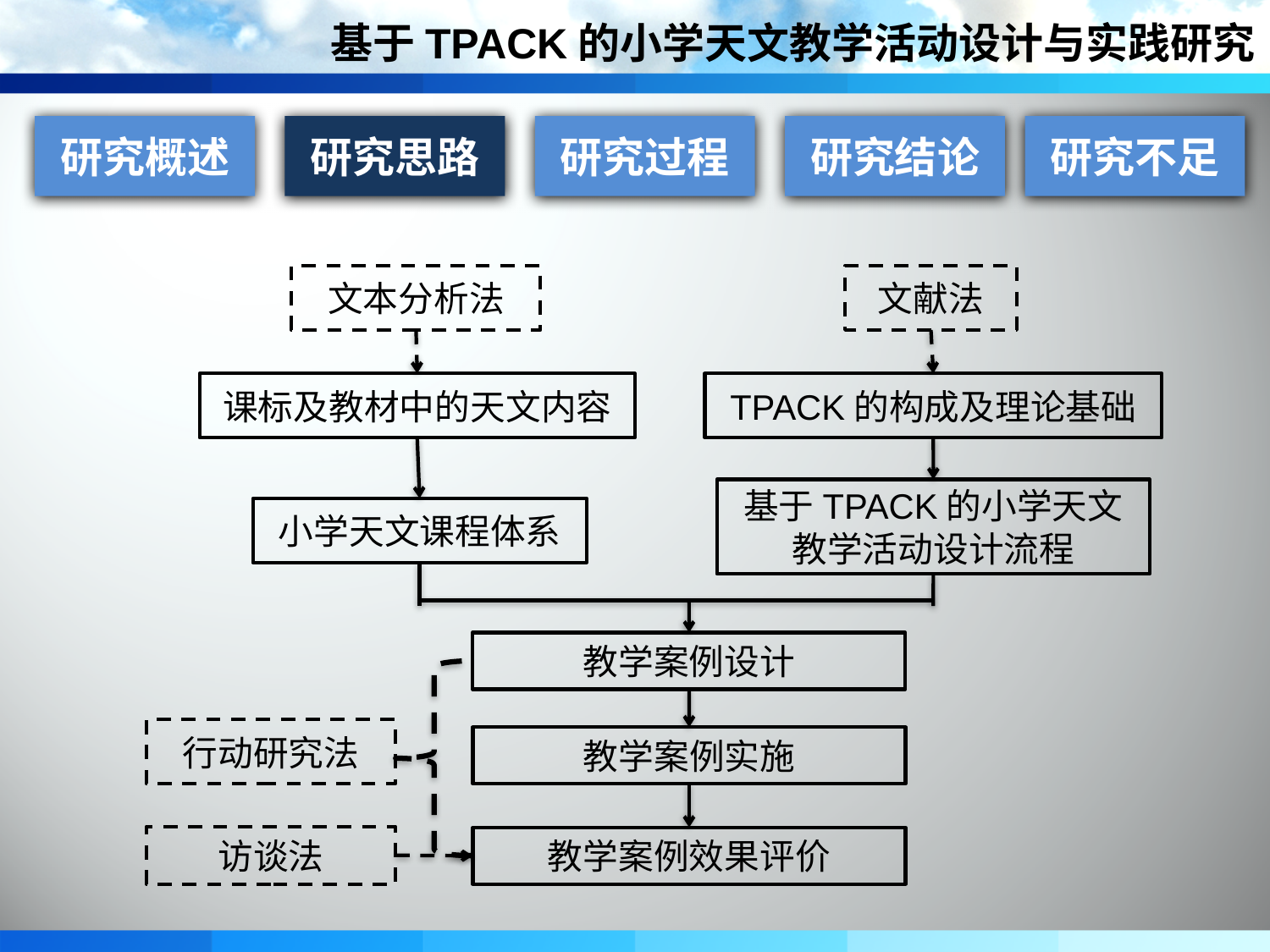

基于TPACK的小学天文教学活动设计与实践研究
研究概述
研究思路
研究过程
研究结论
研究不足
TPACK的构成及理论基础
文献法
文本分析法
课标及教材中的天文内容
基于TPACK的小学天文
教学活动设计流程
小学天文课程体系
教学案例设计
行动研究法
教学案例实施
访谈法
教学案例效果评价